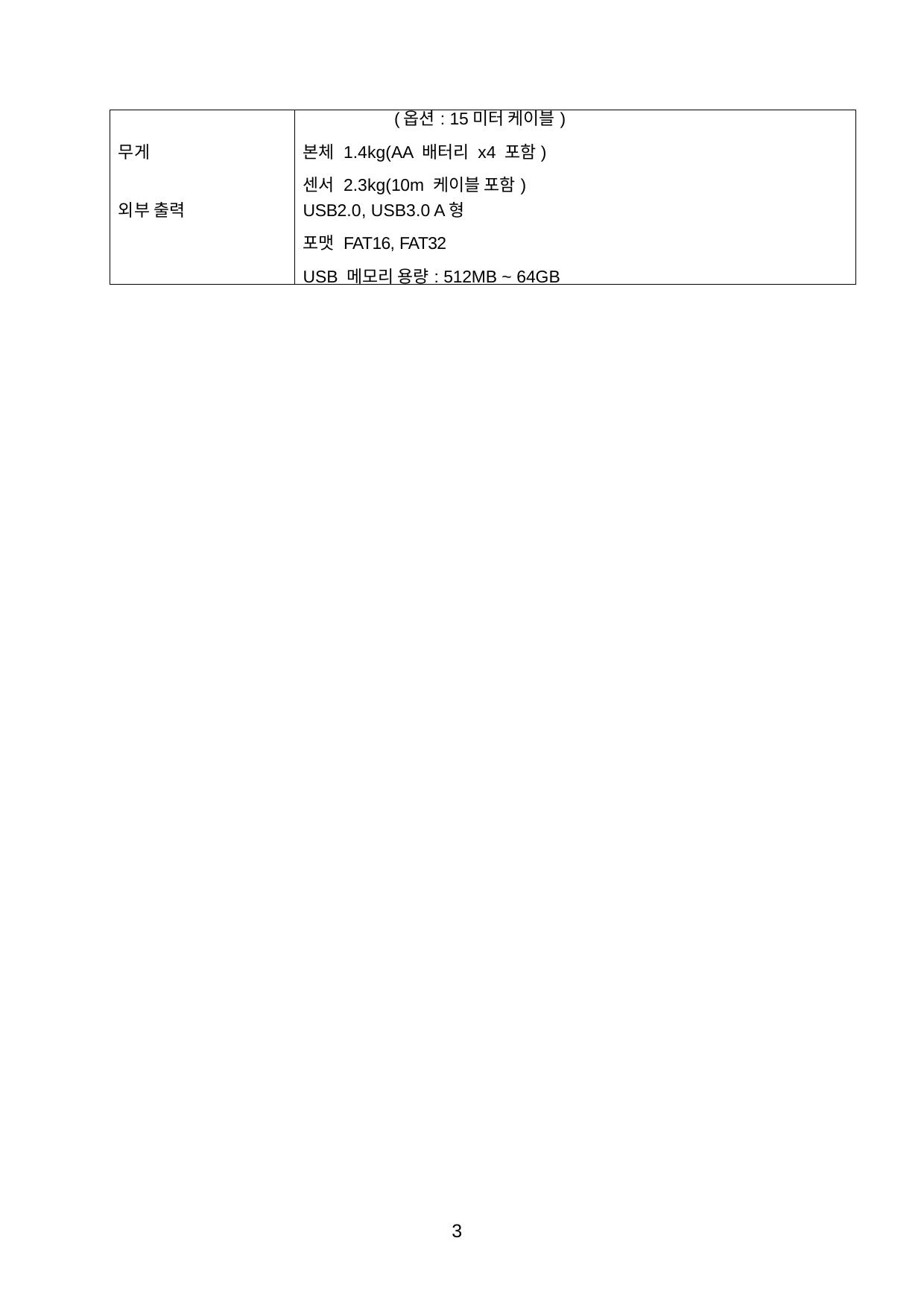

|  | (옵션: 15미터 케이블) |
| --- | --- |
| 무게 | 본체 1.4kg(AA 배터리 x4 포함) 센서 2.3kg(10m 케이블 포함) |
| 외부 출력 | USB2.0, USB3.0 A형 포맷 FAT16, FAT32 USB 메모리 용량: 512MB ~ 64GB |
3